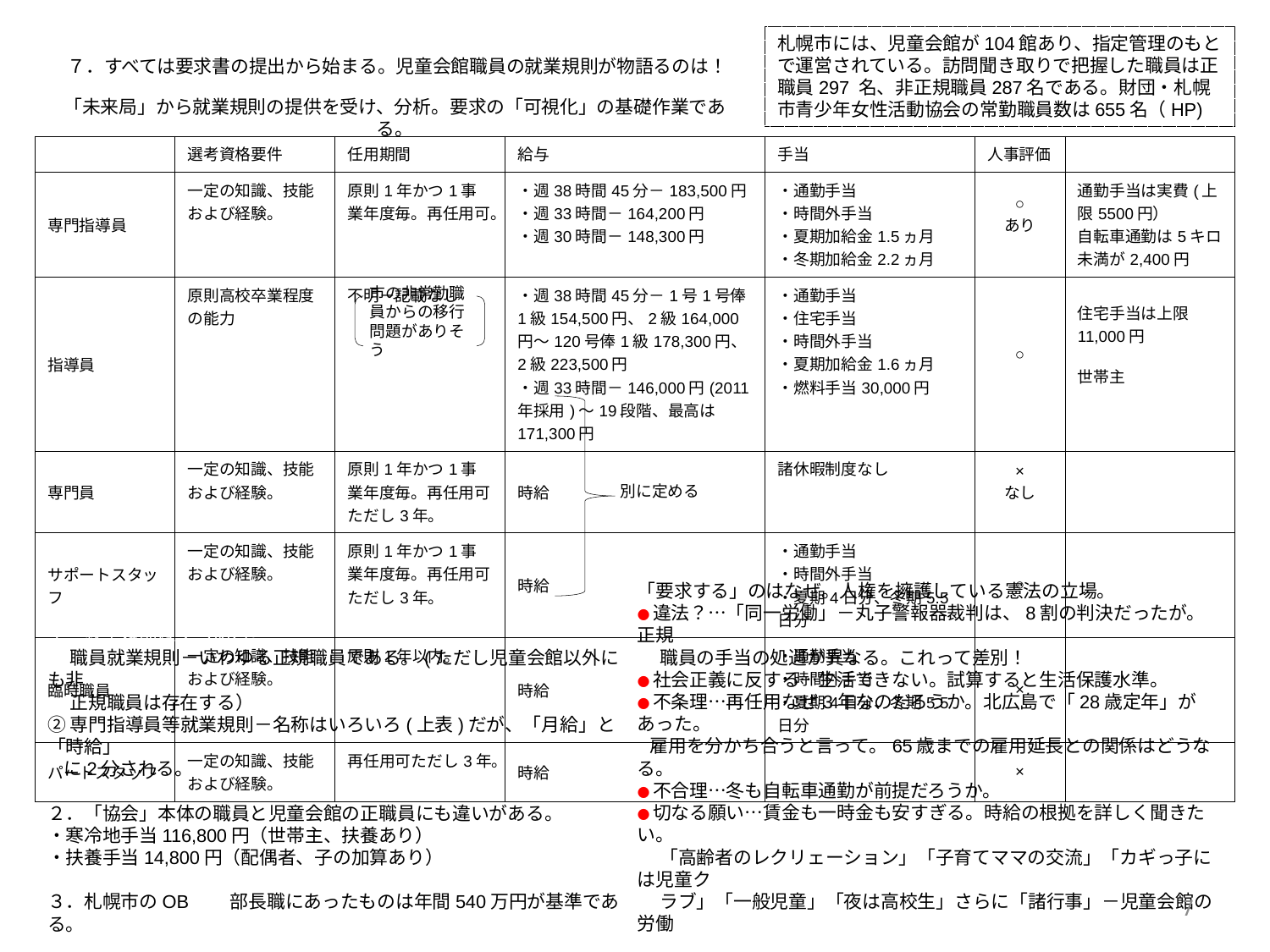

札幌市には、児童会館が104館あり、指定管理のもとで運営されている。訪問聞き取りで把握した職員は正職員297 名、非正規職員287名である。財団・札幌市青少年女性活動協会の常勤職員数は655名（HP)
７．すべては要求書の提出から始まる。児童会館職員の就業規則が物語るのは！

「未来局」から就業規則の提供を受け、分析。要求の「可視化」の基礎作業である。

|  | 選考資格要件 | 任用期間 | 給与 | 手当 | 人事評価 |  |
| --- | --- | --- | --- | --- | --- | --- |
| 専門指導員 | 一定の知識、技能および経験。 | 原則1年かつ1事業年度毎。再任用可。 | ・週38時間45分－183,500円 ・週33時間－164,200円 ・週30時間－148,300円 | ・通勤手当 ・時間外手当 ・夏期加給金1.5ヵ月 ・冬期加給金2.2ヵ月 | ○ あり | 通勤手当は実費(上限5500円） 自転車通勤は5キロ未満が2,400円 |
| 指導員 | 原則高校卒業程度の能力 | 不明－記載なし | ・週38時間45分－1号1号俸1級154,500円、2級164,000円～120号俸1級178,300円、2級223,500円 ・週33時間－146,000円(2011年採用)～19段階、最高は171,300円 | ・通勤手当 ・住宅手当 ・時間外手当 ・夏期加給金1.6ヵ月 ・燃料手当30,000円 | ○ | 住宅手当は上限11,000円 世帯主 |
| 専門員 | 一定の知識、技能および経験。 | 原則1年かつ1事業年度毎。再任用可ただし3年。 | 時給 | 諸休暇制度なし | × なし |  |
| サポートスタッフ | 一定の知識、技能および経験。 | 原則1年かつ1事業年度毎。再任用可ただし3年。 | 時給 | ・通勤手当 ・時間外手当 ・夏期4日分、冬期5.5日分 | ○ |  |
| 臨時職員 | 一定の知識、技能および経験。 | 原則1年以内。 | 時給 | ・通勤手当 ・時間外手当 ・夏期4日分、冬期5.5日分 | × |  |
| パートスタッフ | 一定の知識、技能および経験。 | 再任用可ただし3年。 | 時給 |  | × |  |
市の非常勤職員からの移行問題がありそう

別に定める

「要求する」のはなぜ。人権を擁護している憲法の立場。
●違法？…「同一労働」－丸子警報器裁判は、8割の判決だったが。正規
　 職員の手当の処遇が異なる。これって差別！
●社会正義に反する…生活できない。試算すると生活保護水準。
●不条理…再任用なぜ3年なのだろうか。北広島で「28歳定年」があった。
  雇用を分かち合うと言って。65歳までの雇用延長との関係はどうなる。
●不合理…冬も自転車通勤が前提だろうか。
●切なる願い…賃金も一時金も安すぎる。時給の根拠を詳しく聞きたい。
　 「高齢者のレクリェーション」「子育てママの交流」「カギっ子には児童ク
　 ラブ」「一般児童」「夜は高校生」さらに「諸行事」－児童会館の労働

要求書(要請書)は札幌市と「協会」さらに労働基準監督署が想定される。

１．就業規則は２つある。
①職員就業規則－いわゆる正規職員である。(ただし児童会館以外にも非
　 正規職員は存在する）
②専門指導員等就業規則－名称はいろいろ(上表)だが、「月給」と「時給」
   に2分される。

２．「協会」本体の職員と児童会館の正職員にも違いがある。
・寒冷地手当116,800円（世帯主、扶養あり）
・扶養手当14,800円（配偶者、子の加算あり）

３．札幌市のOB　　部長職にあったものは年間540万円が基準である。
7